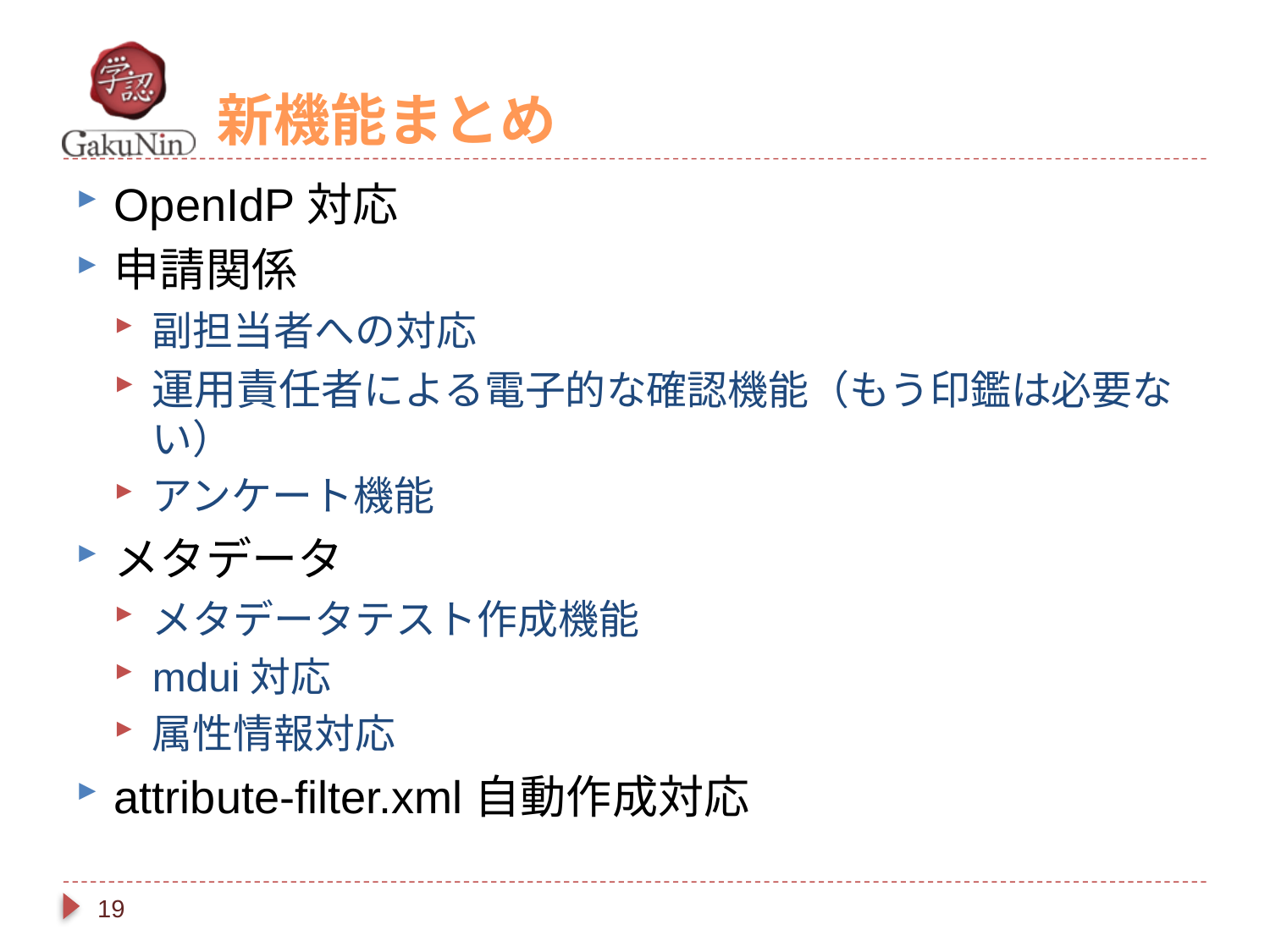

# 新機能まとめ
OpenIdP対応
申請関係
副担当者への対応
運用責任者による電子的な確認機能（もう印鑑は必要ない）
アンケート機能
メタデータ
メタデータテスト作成機能
mdui対応
属性情報対応
attribute-filter.xml自動作成対応
19